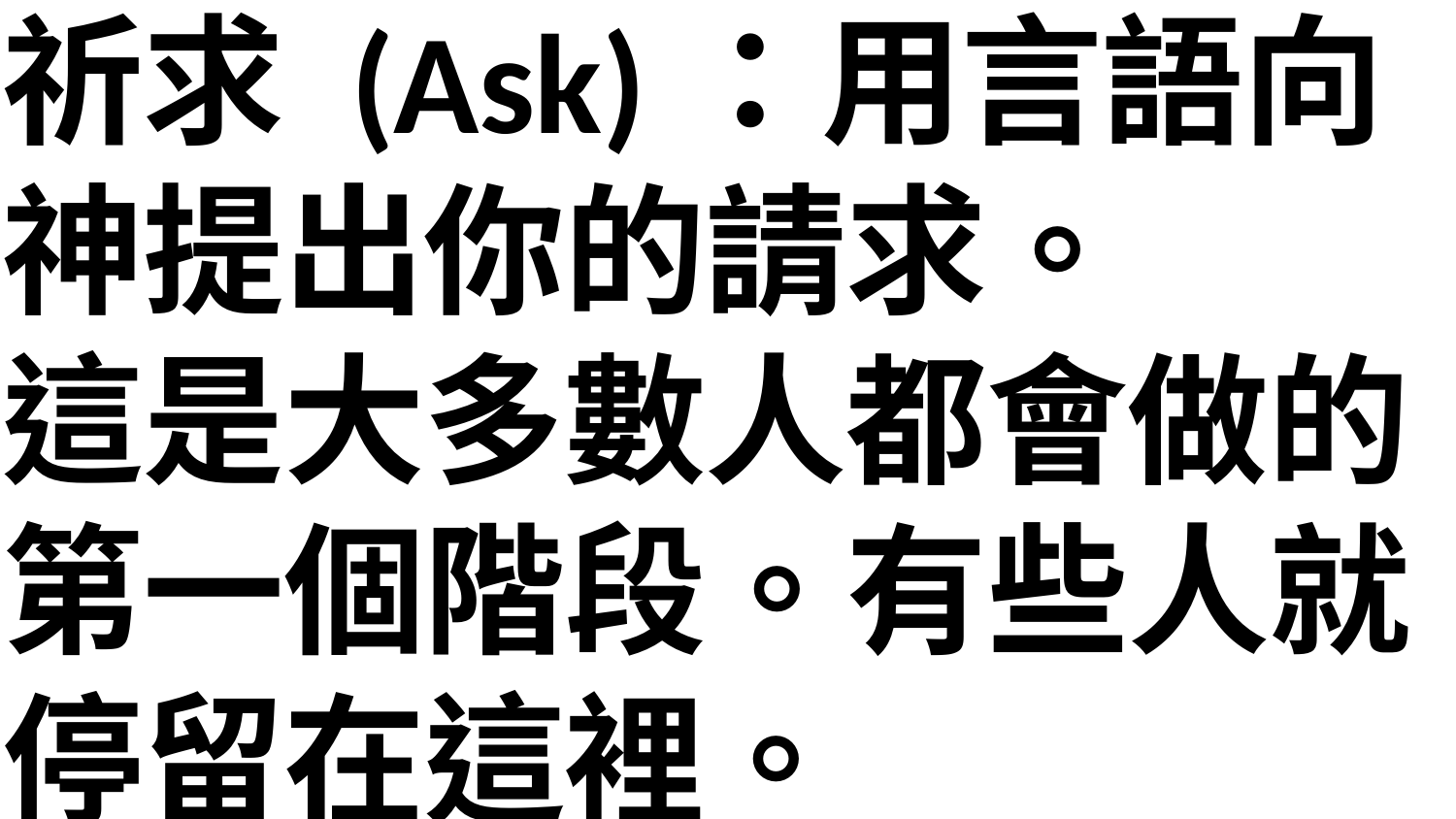

祈求 (Ask)：用言語向神提出你的請求。
這是大多數人都會做的第一個階段。有些人就停留在這裡。